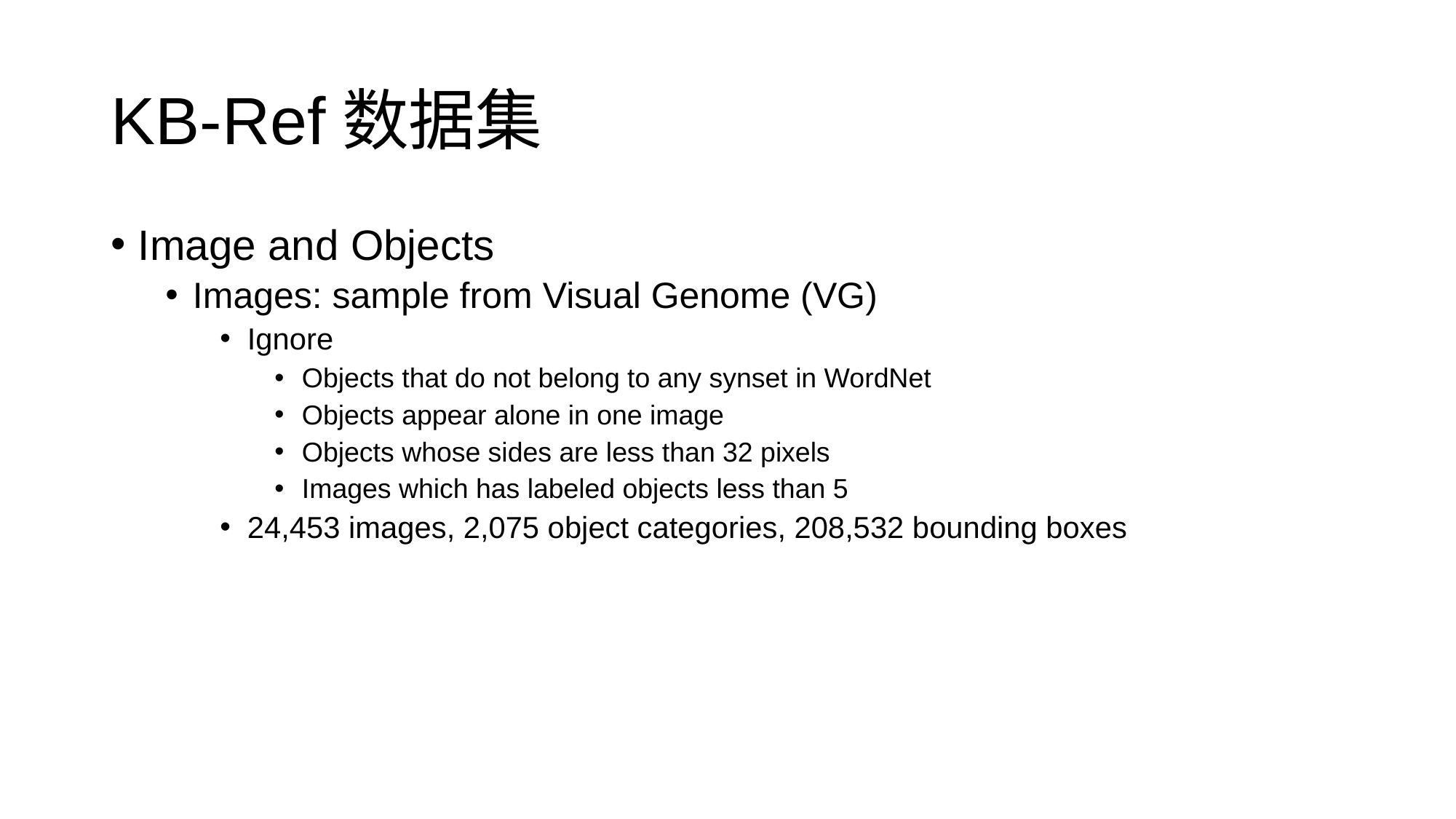

# KB-Ref数据集
Image and Objects
Images: sample from Visual Genome (VG)
Ignore
Objects that do not belong to any synset in WordNet
Objects appear alone in one image
Objects whose sides are less than 32 pixels
Images which has labeled objects less than 5
24,453 images, 2,075 object categories, 208,532 bounding boxes